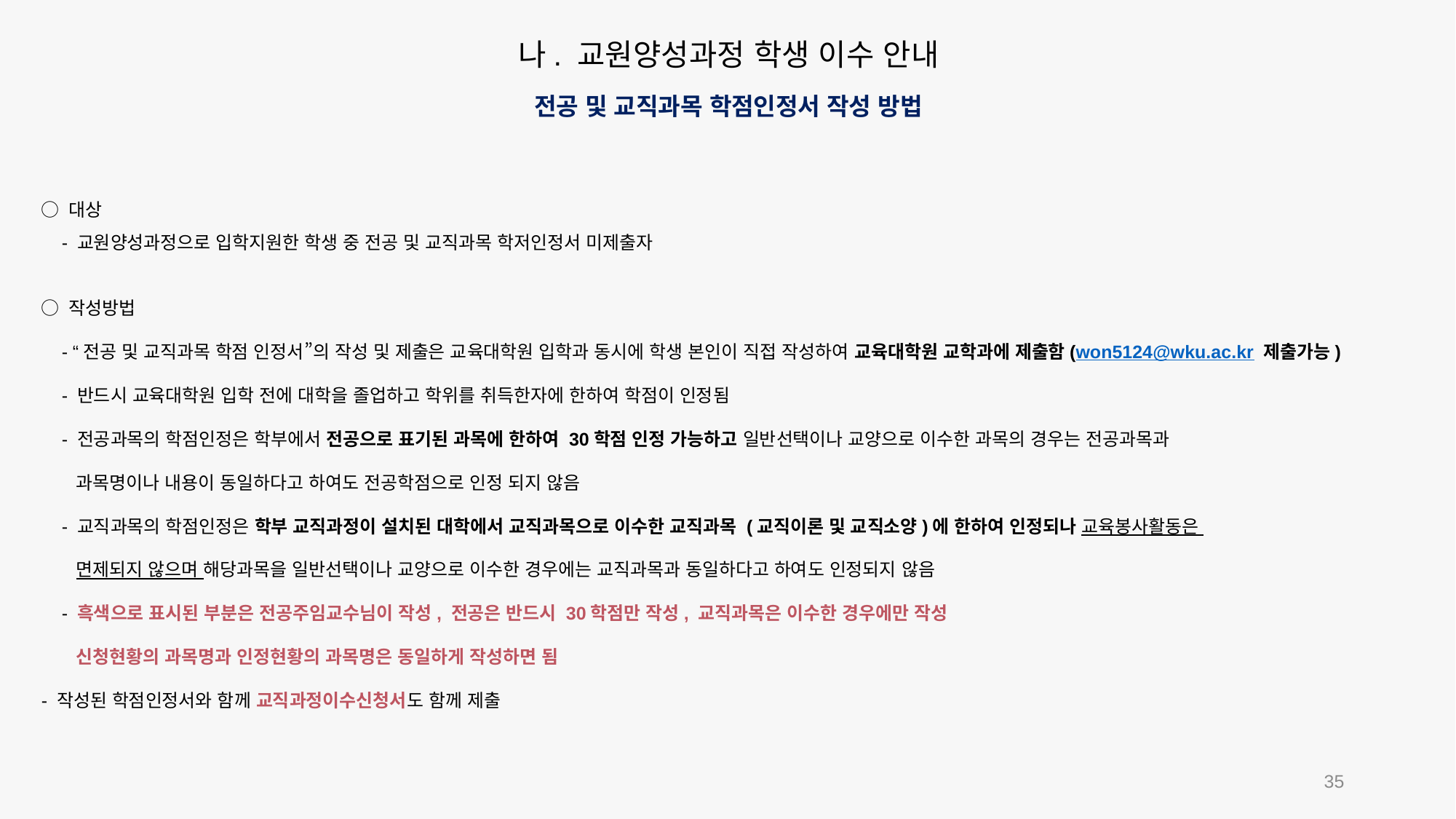

나. 교원양성과정 학생 이수 안내
전공 및 교직과목 학점인정서 작성 방법
○ 대상
    - 교원양성과정으로 입학지원한 학생 중 전공 및 교직과목 학저인정서 미제출자

○ 작성방법
    - “전공 및 교직과목 학점 인정서”의 작성 및 제출은 교육대학원 입학과 동시에 학생 본인이 직접 작성하여 교육대학원 교학과에 제출함(won5124@wku.ac.kr 제출가능)
    - 반드시 교육대학원 입학 전에 대학을 졸업하고 학위를 취득한자에 한하여 학점이 인정됨
    - 전공과목의 학점인정은 학부에서 전공으로 표기된 과목에 한하여 30학점 인정 가능하고 일반선택이나 교양으로 이수한 과목의 경우는 전공과목과
      과목명이나 내용이 동일하다고 하여도 전공학점으로 인정 되지 않음
    - 교직과목의 학점인정은 학부 교직과정이 설치된 대학에서 교직과목으로 이수한 교직과목 (교직이론 및 교직소양)에 한하여 인정되나 교육봉사활동은
      면제되지 않으며 해당과목을 일반선택이나 교양으로 이수한 경우에는 교직과목과 동일하다고 하여도 인정되지 않음
    - 흑색으로 표시된 부분은 전공주임교수님이 작성, 전공은 반드시 30학점만 작성, 교직과목은 이수한 경우에만 작성
      신청현황의 과목명과 인정현황의 과목명은 동일하게 작성하면 됨
- 작성된 학점인정서와 함께 교직과정이수신청서도 함께 제출

35